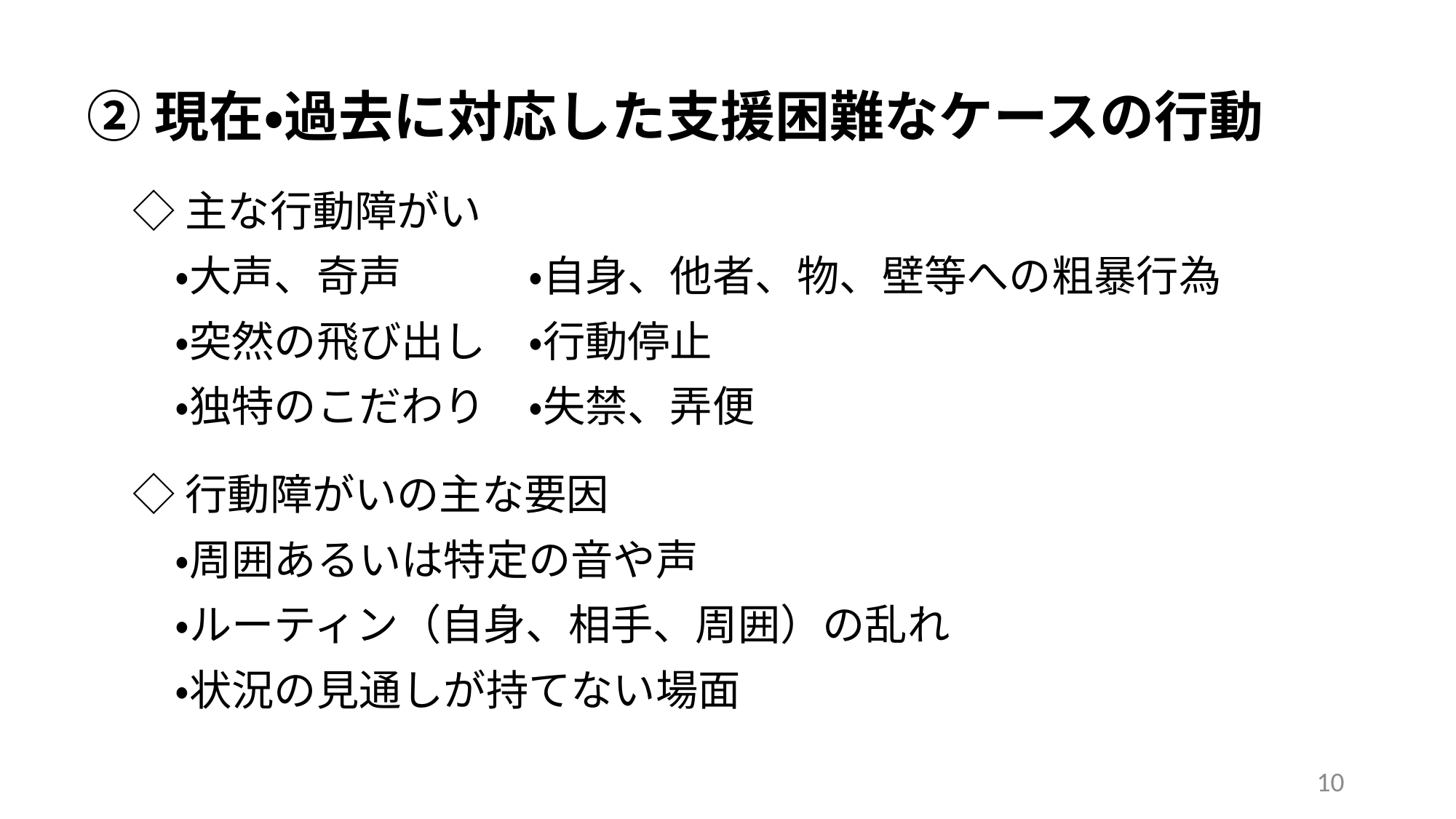

# ②現在・過去に対応した支援困難なケースの行動
◇主な行動障がい
　・大声、奇声　　　・自身、他者、物、壁等への粗暴行為
　・突然の飛び出し　・行動停止
　・独特のこだわり　・失禁、弄便

◇行動障がいの主な要因
　・周囲あるいは特定の音や声
　・ルーティン（自身、相手、周囲）の乱れ
　・状況の見通しが持てない場面
10